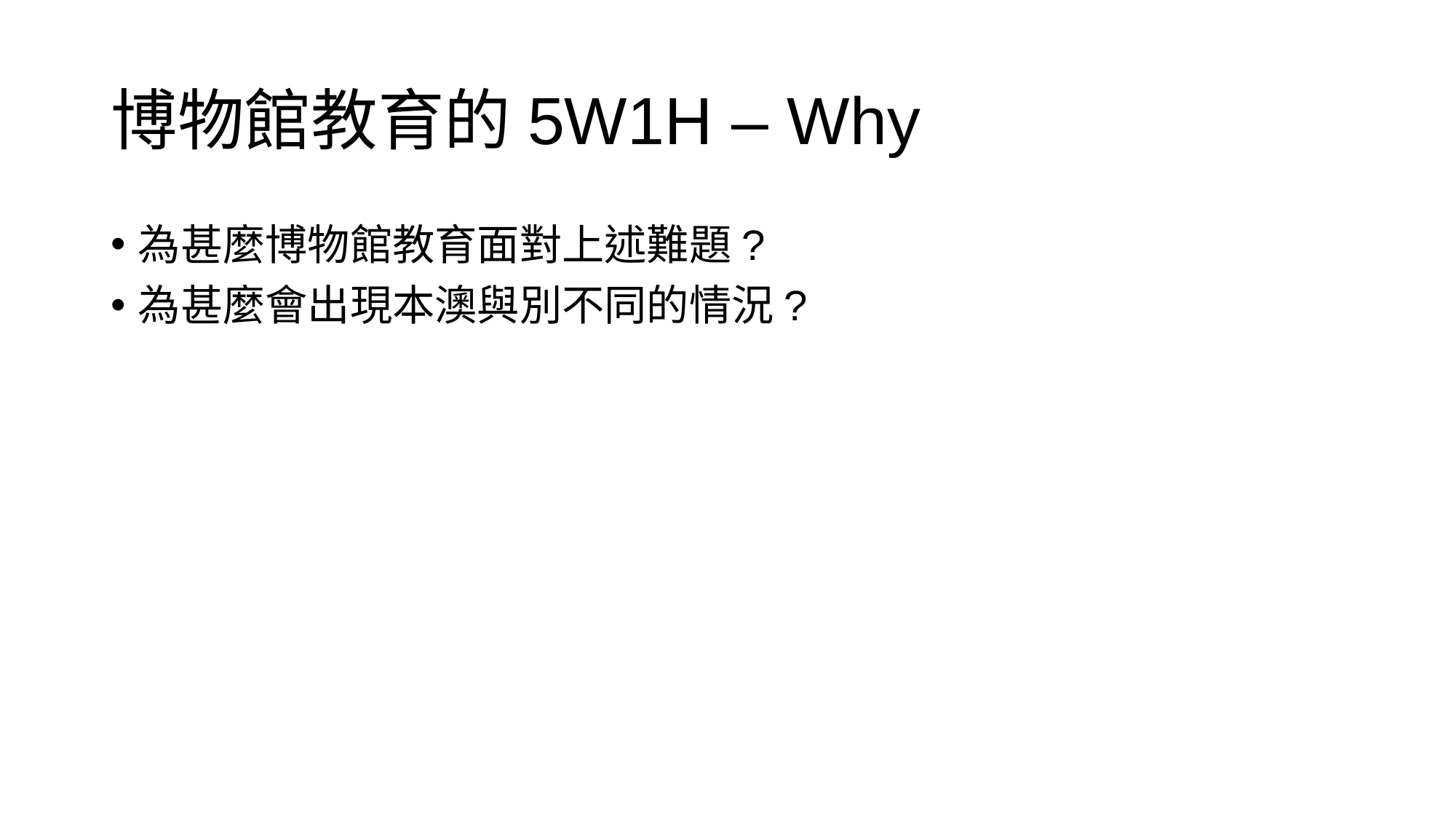

# 博物館教育的5W1H – Why
為甚麼博物館教育面對上述難題?
為甚麼會出現本澳與別不同的情況?